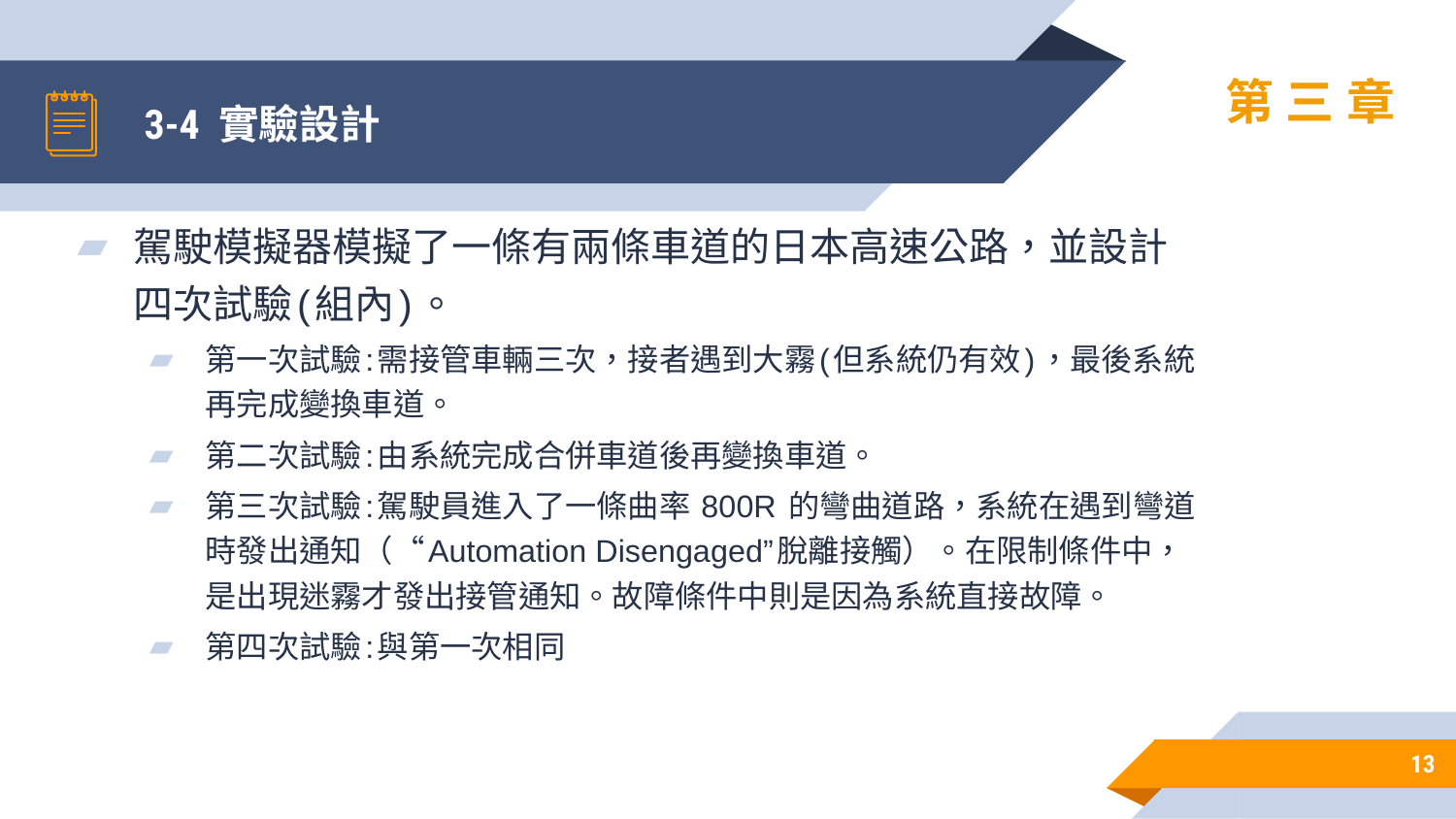

# 3-4 實驗設計
第三章

駕駛模擬器模擬了一條有兩條車道的日本高速公路，並設計四次試驗(組內)。
第一次試驗:需接管車輛三次，接者遇到大霧(但系統仍有效)，最後系統再完成變換車道。
第二次試驗:由系統完成合併車道後再變換車道。
第三次試驗:駕駛員進入了一條曲率 800R 的彎曲道路，系統在遇到彎道時發出通知（“Automation Disengaged”脫離接觸）。在限制條件中，是出現迷霧才發出接管通知。故障條件中則是因為系統直接故障。
第四次試驗:與第一次相同

13